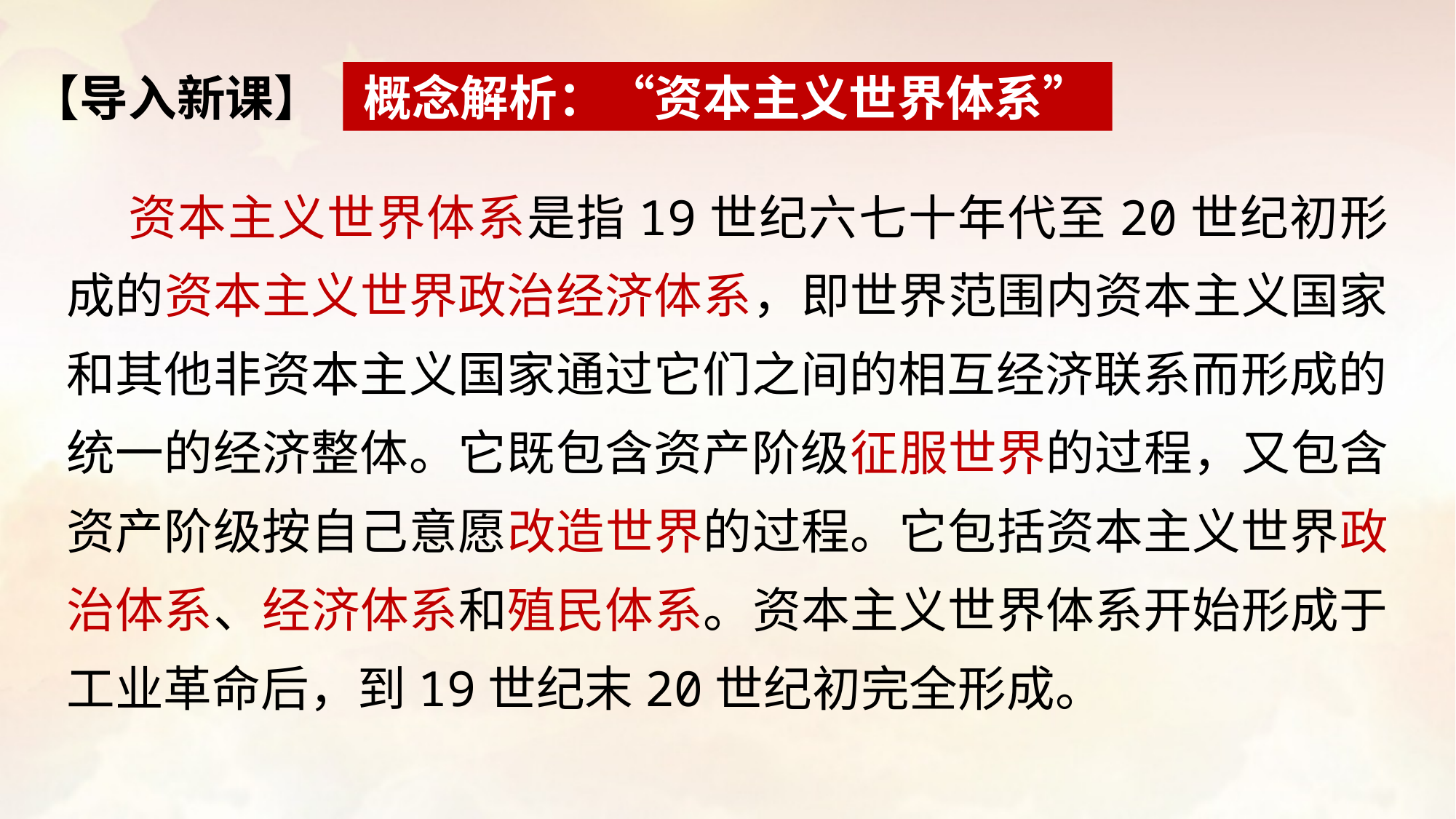

【导入新课】
概念解析：“资本主义世界体系”
    资本主义世界体系是指19世纪六七十年代至20世纪初形成的资本主义世界政治经济体系，即世界范围内资本主义国家和其他非资本主义国家通过它们之间的相互经济联系而形成的统一的经济整体。它既包含资产阶级征服世界的过程，又包含资产阶级按自己意愿改造世界的过程。它包括资本主义世界政治体系、经济体系和殖民体系。资本主义世界体系开始形成于工业革命后，到19世纪末20世纪初完全形成。